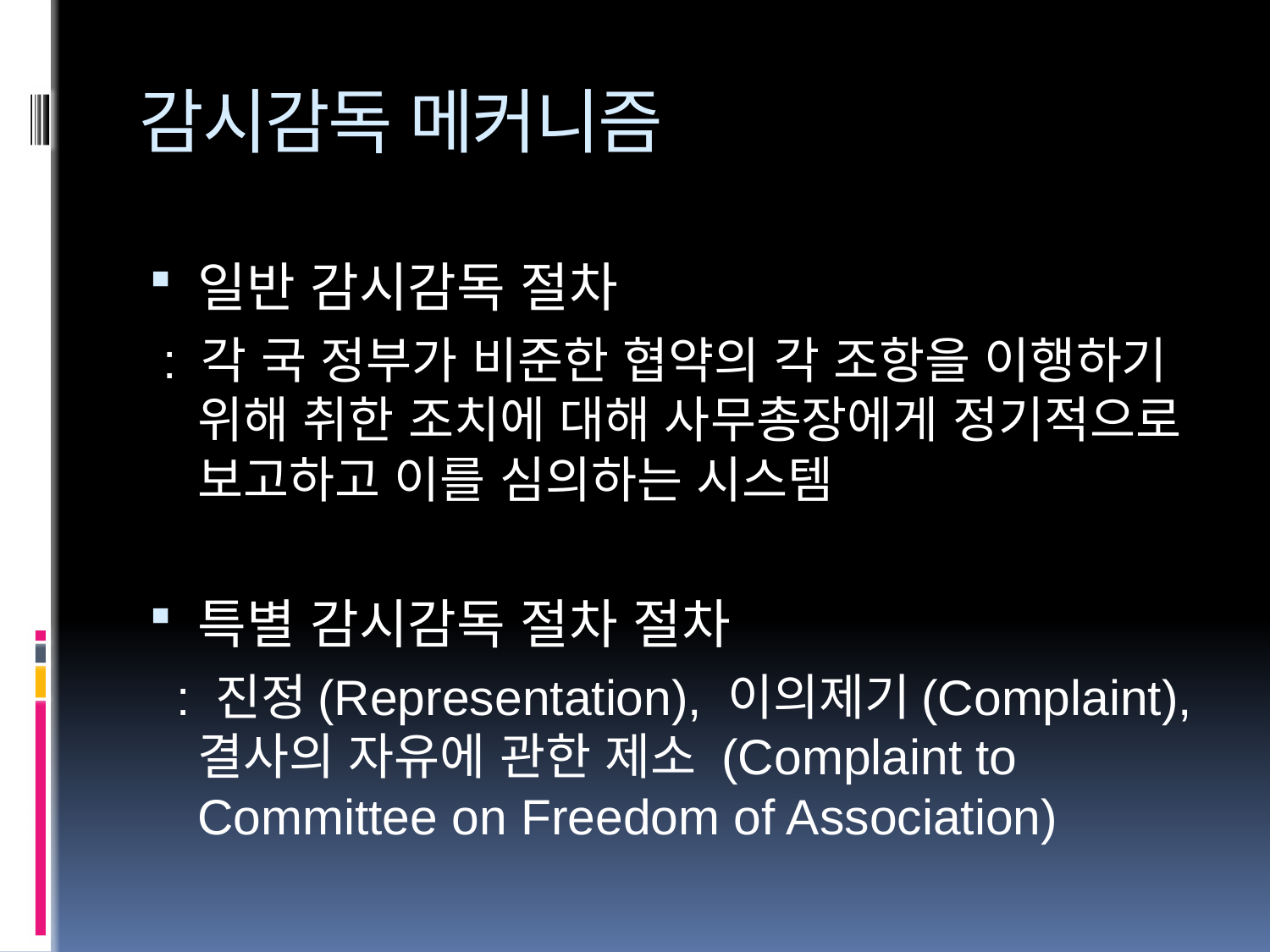

# 감시감독 메커니즘
일반 감시감독 절차
 : 각 국 정부가 비준한 협약의 각 조항을 이행하기 위해 취한 조치에 대해 사무총장에게 정기적으로 보고하고 이를 심의하는 시스템

특별 감시감독 절차 절차
  : 진정(Representation), 이의제기(Complaint), 결사의 자유에 관한 제소 (Complaint to Committee on Freedom of Association)